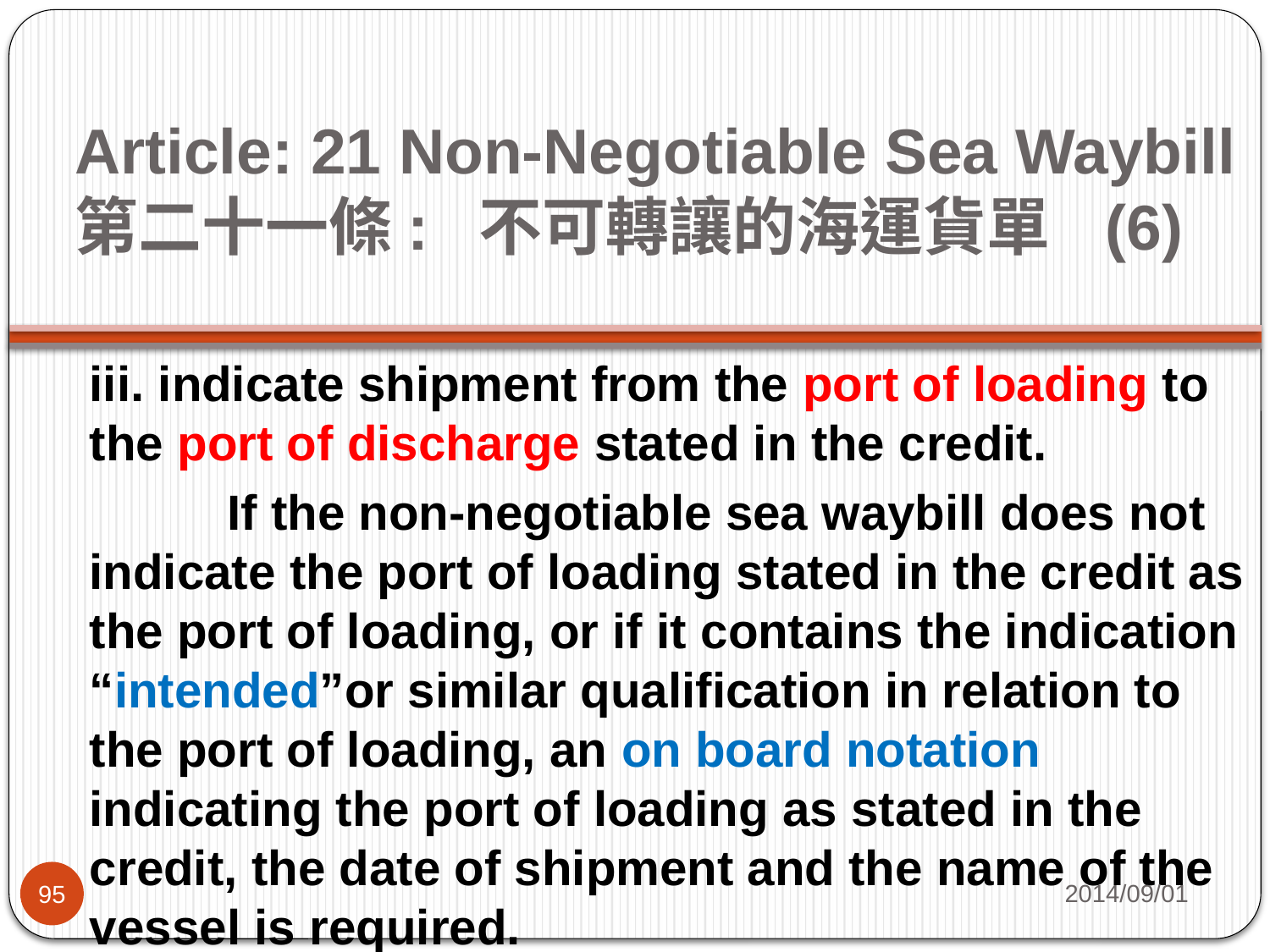

# Article: 21 Non-Negotiable Sea Waybill 第二十一條:  不可轉讓的海運貨單   (6)
iii. indicate shipment from the port of loading to the port of discharge stated in the credit.
          If the non-negotiable sea waybill does not indicate the port of loading stated in the credit as the port of loading, or if it contains the indication “intended”or similar qualification in relation to the port of loading, an on board notation indicating the port of loading as stated in the credit, the date of shipment and the name of the vessel is required.
2014/09/01
95